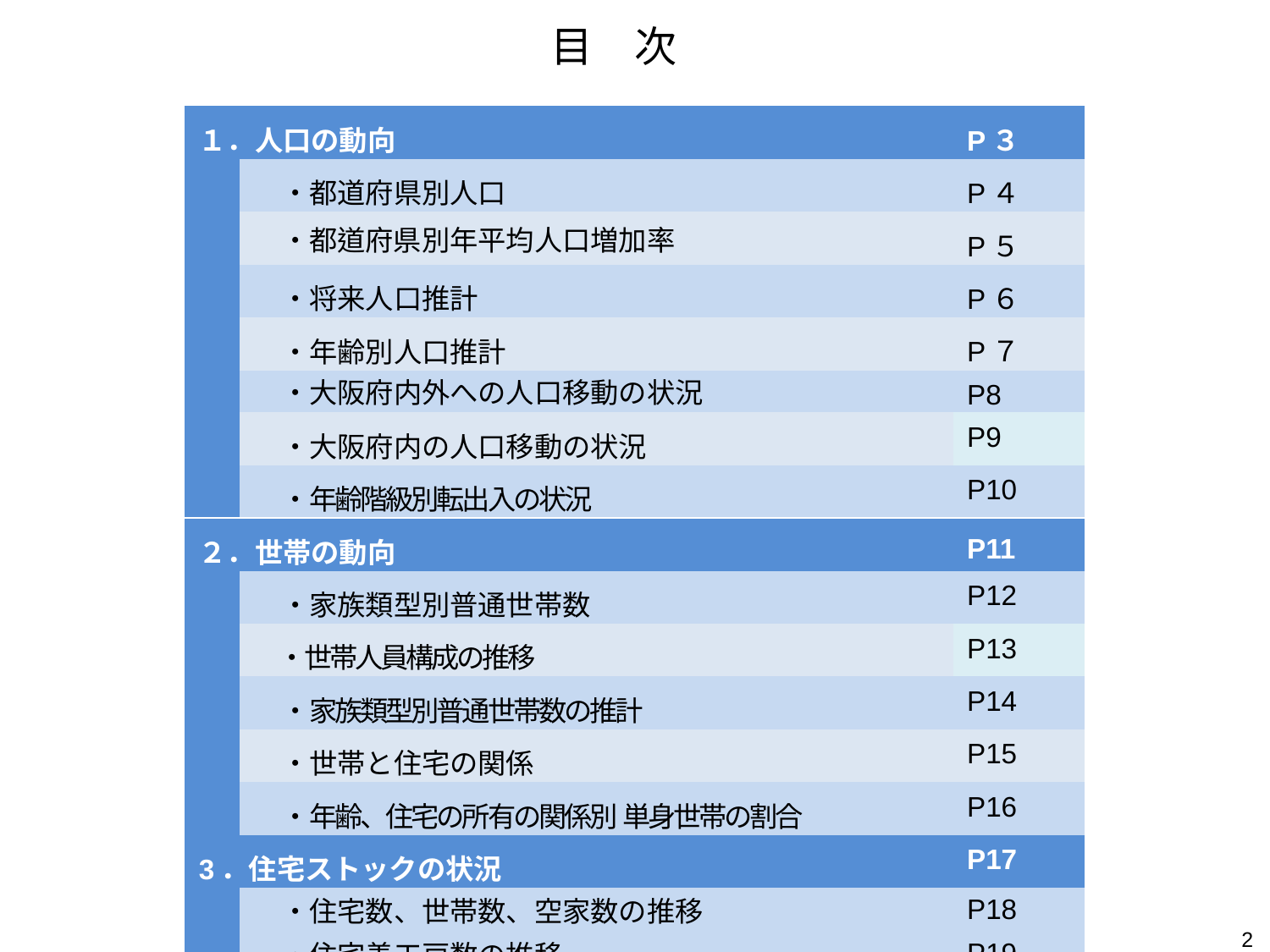

目　次
| １．人口の動向 |  | P３ |
| --- | --- | --- |
|  | ・都道府県別人口 | P４ |
|  | ・都道府県別年平均人口増加率 | P５ |
|  | ・将来人口推計 | P６ |
|  | ・年齢別人口推計 | P７ |
|  | ・大阪府内外への人口移動の状況 | P8 |
|  | ・大阪府内の人口移動の状況 | P9 |
|  | ・年齢階級別転出入の状況 | P10 |
| ２．世帯の動向 |  | P11 |
|  | ・家族類型別普通世帯数 | P12 |
|  | ・世帯人員構成の推移 | P13 |
|  | ・家族類型別普通世帯数の推計 | P14 |
|  | ・世帯と住宅の関係 | P15 |
|  | ・年齢、住宅の所有の関係別 単身世帯の割合 | P16 |
| 3．住宅ストックの状況 |  | P17 |
|  | ・住宅数、世帯数、空家数の推移 | P18 |
|  | ・住宅着工戸数の推移 | P19 |
|  | ・所有関係別の住宅数の割合 | P20 |
2